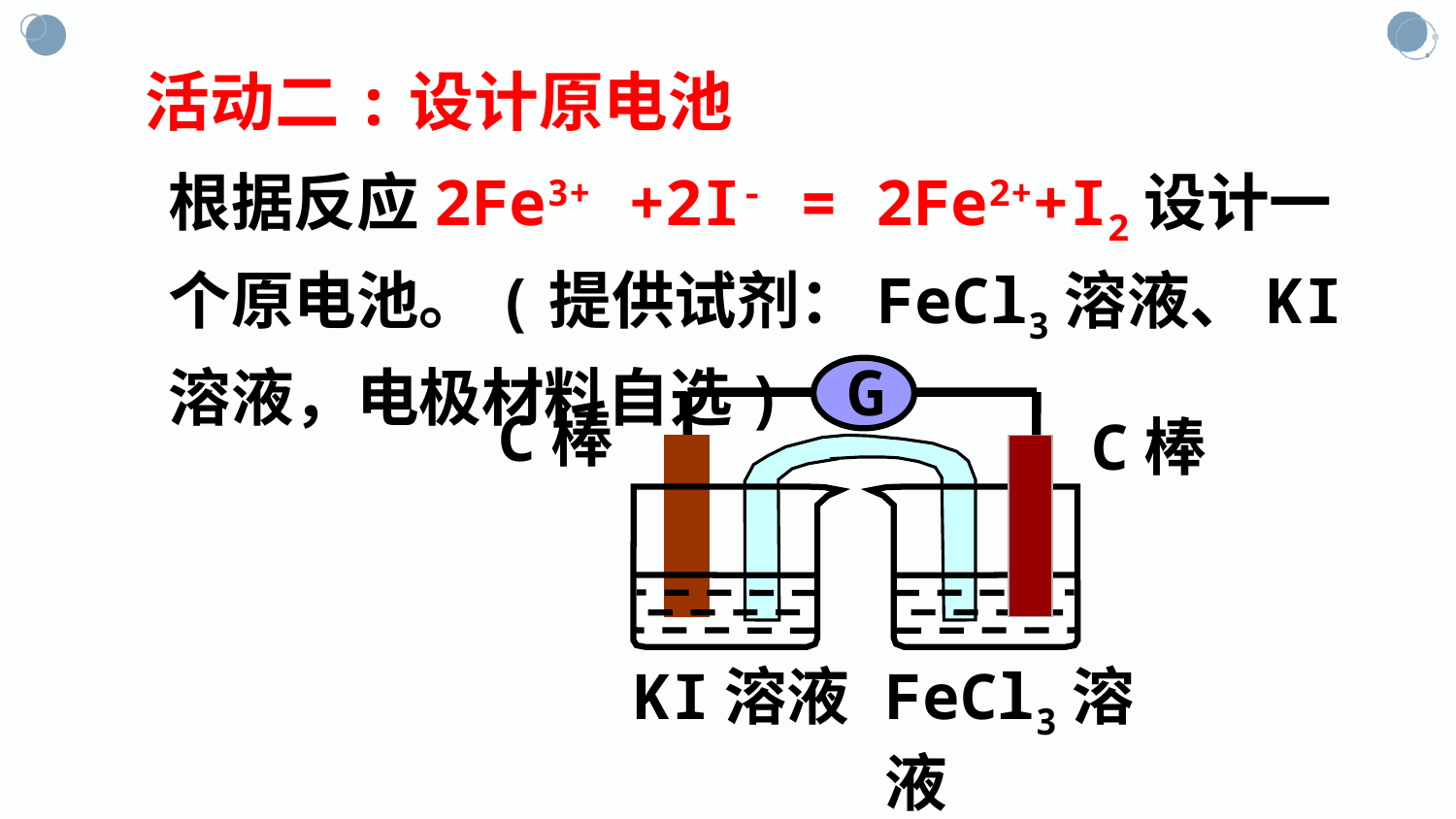

活动二:设计原电池
根据反应2Fe3+ +2I- = 2Fe2++I2设计一个原电池。(提供试剂：FeCl3溶液、KI溶液，电极材料自选)

G
 C棒

C棒

KI溶液
FeCl3溶液